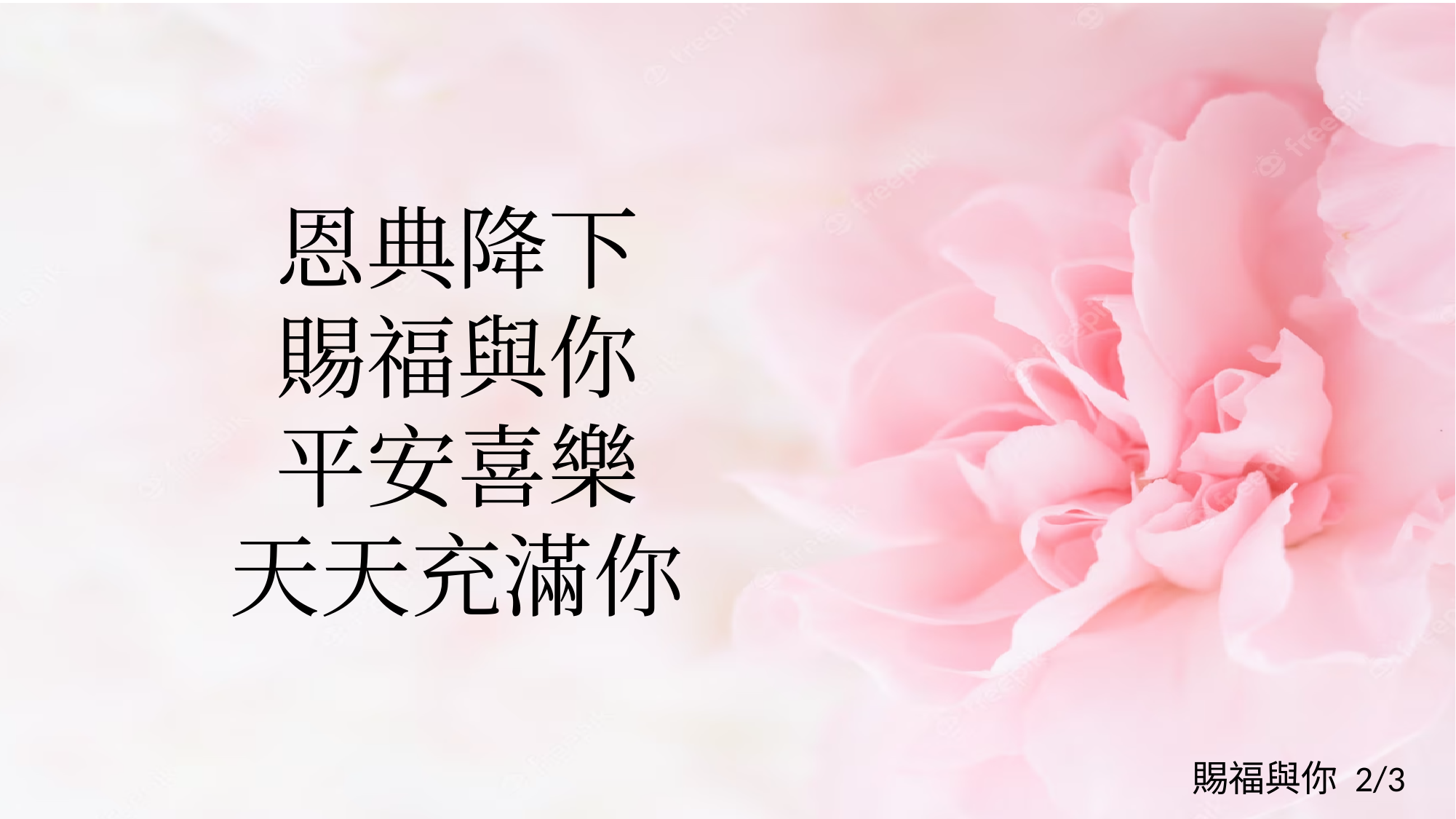

# 恩典降下 賜福與你 平安喜樂 天天充滿你
賜福與你 2/3